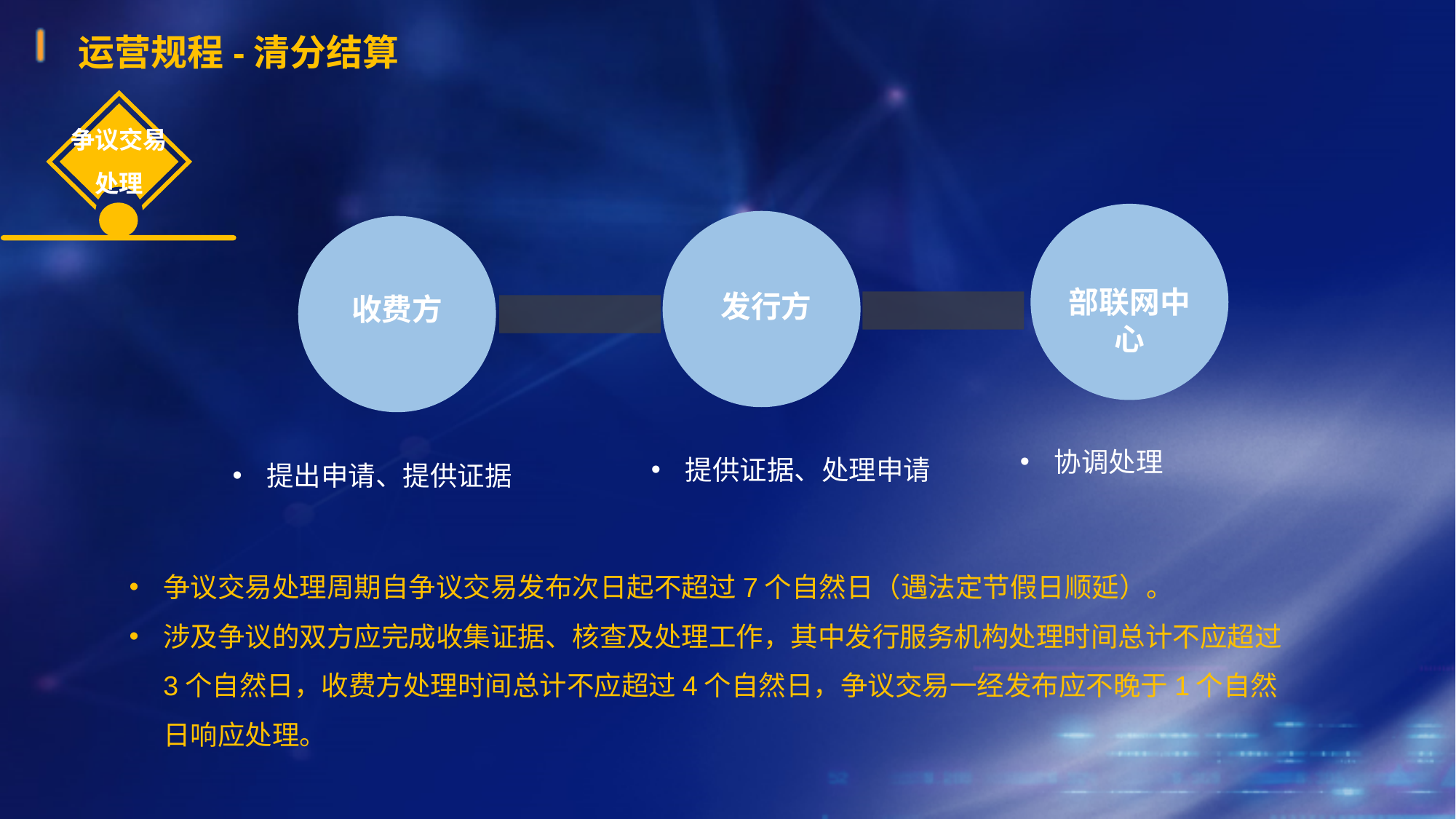

运营规程-清分结算
争议交易
处理

部联网中心
发行方
收费方

协调处理
提供证据、处理申请
提出申请、提供证据
争议交易处理周期自争议交易发布次日起不超过7个自然日（遇法定节假日顺延）。
涉及争议的双方应完成收集证据、核查及处理工作，其中发行服务机构处理时间总计不应超过3个自然日，收费方处理时间总计不应超过4个自然日，争议交易一经发布应不晚于1个自然日响应处理。